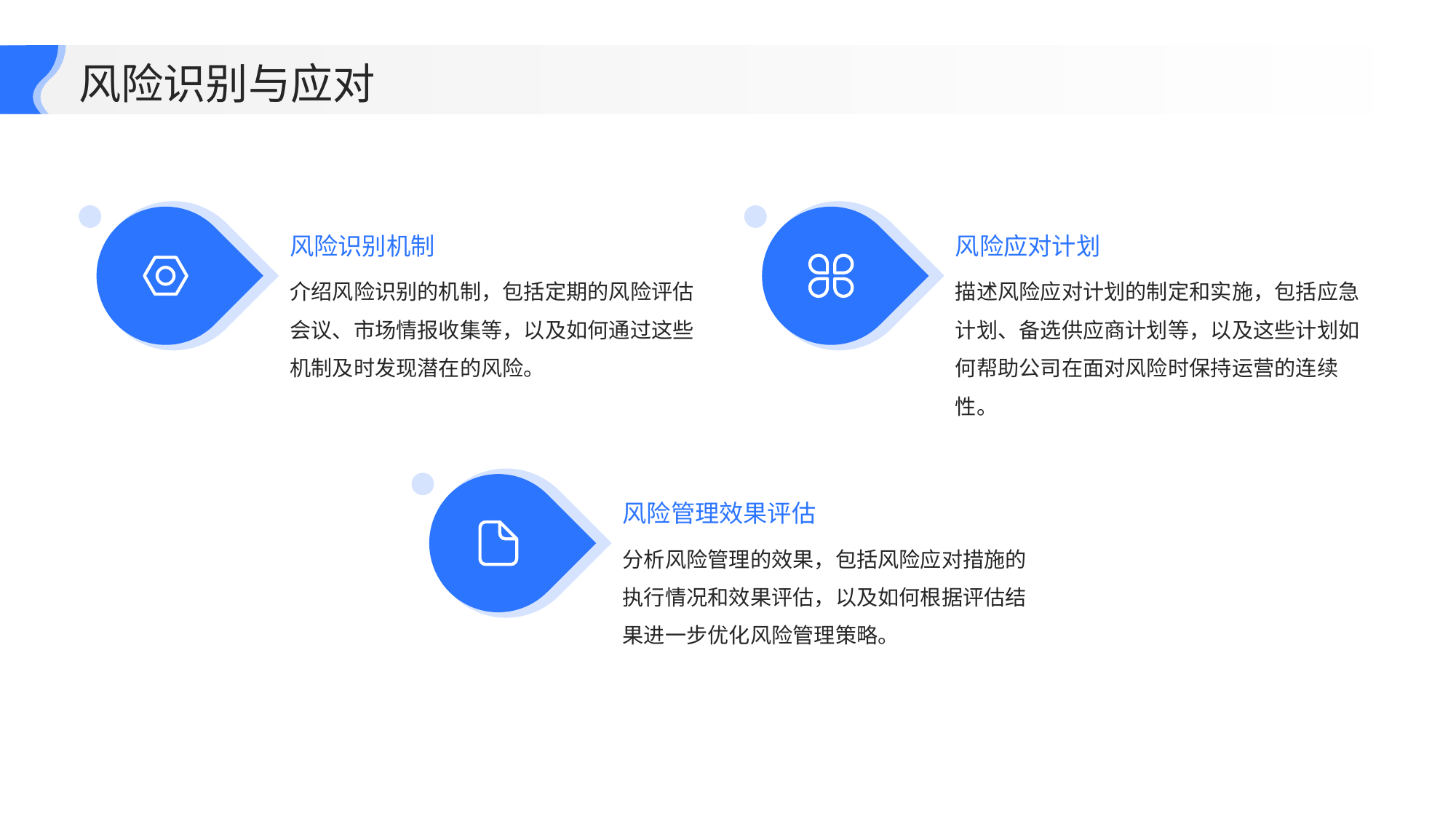

风险识别与应对
风险识别机制
风险应对计划

介绍风险识别的机制，包括定期的风险评估会议、市场情报收集等，以及如何通过这些机制及时发现潜在的风险。
描述风险应对计划的制定和实施，包括应急计划、备选供应商计划等，以及这些计划如何帮助公司在面对风险时保持运营的连续性。
风险管理效果评估

分析风险管理的效果，包括风险应对措施的执行情况和效果评估，以及如何根据评估结果进一步优化风险管理策略。